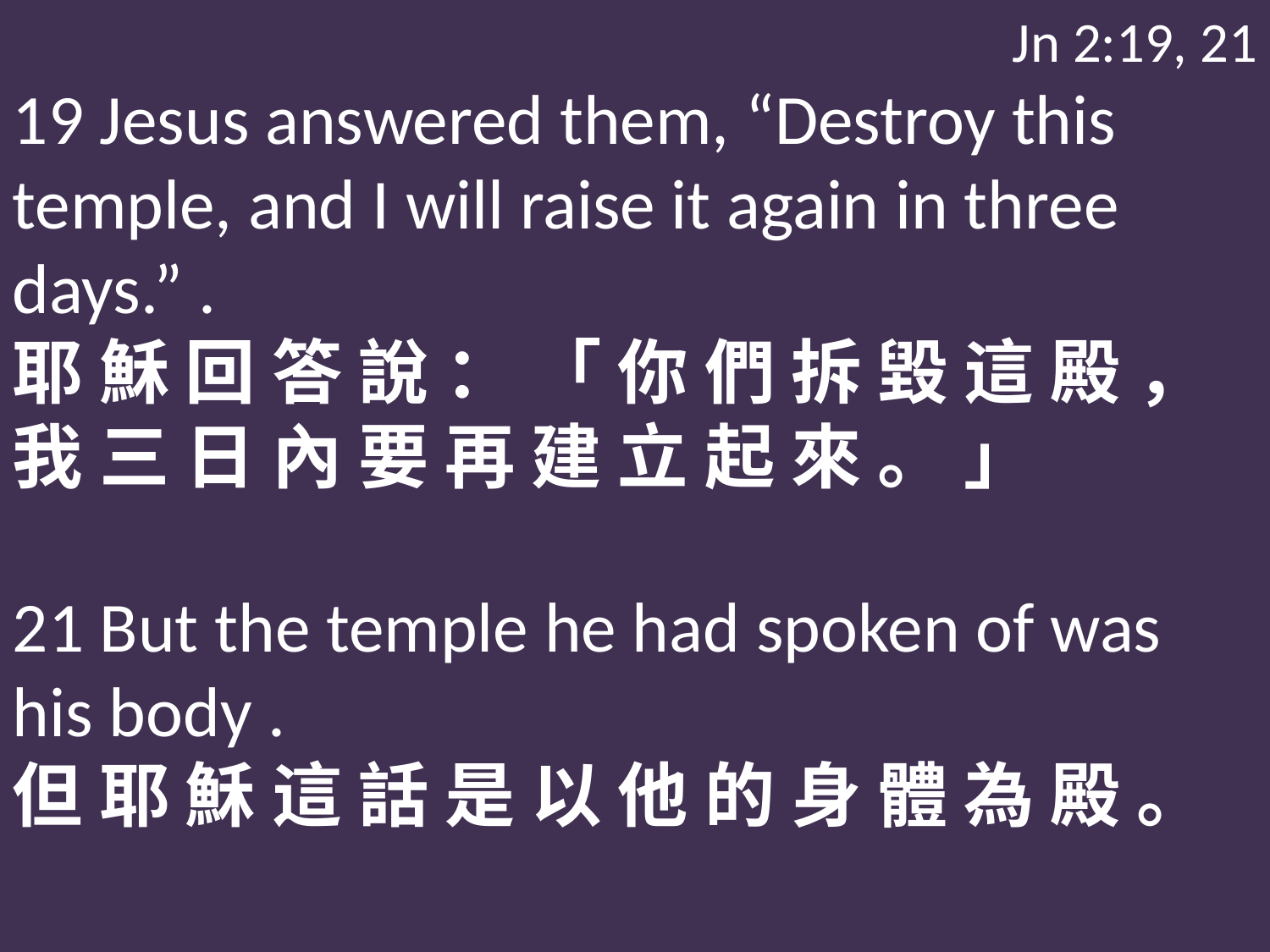

Jn 2:19, 21
19 Jesus answered them, “Destroy this temple, and I will raise it again in three days.” .
耶 穌 回 答 說 ： 「 你 們 拆 毀 這 殿 ， 我 三 日 內 要 再 建 立 起 來 。 」

21 But the temple he had spoken of was his body .
但 耶 穌 這 話 是 以 他 的 身 體 為 殿 。